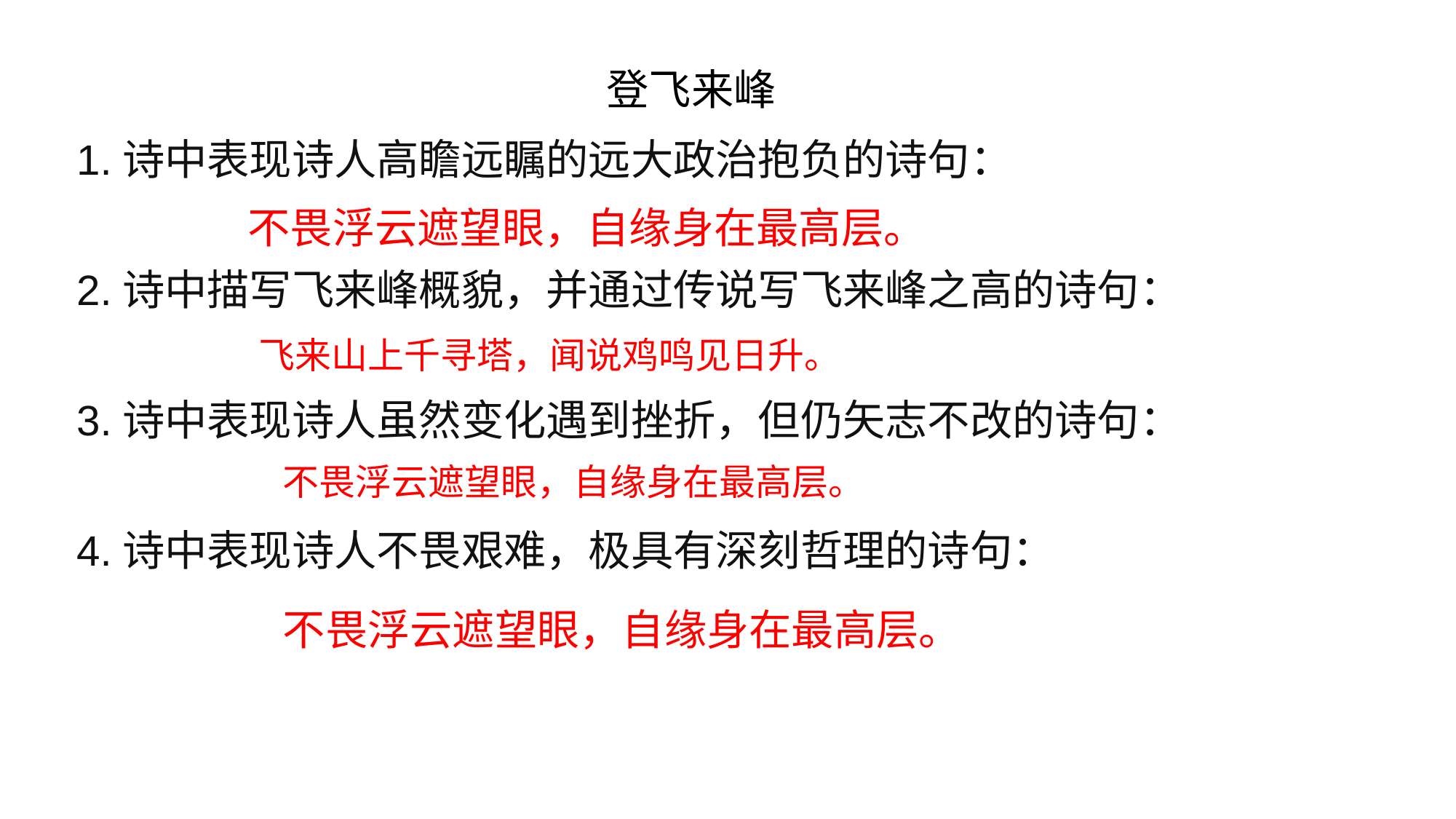

# 登飞来峰
1.诗中表现诗人高瞻远瞩的远大政治抱负的诗句：

2.诗中描写飞来峰概貌，并通过传说写飞来峰之高的诗句：

3.诗中表现诗人虽然变化遇到挫折，但仍矢志不改的诗句：

4.诗中表现诗人不畏艰难，极具有深刻哲理的诗句：
不畏浮云遮望眼，自缘身在最高层。
飞来山上千寻塔，闻说鸡鸣见日升。
不畏浮云遮望眼，自缘身在最高层。
不畏浮云遮望眼，自缘身在最高层。